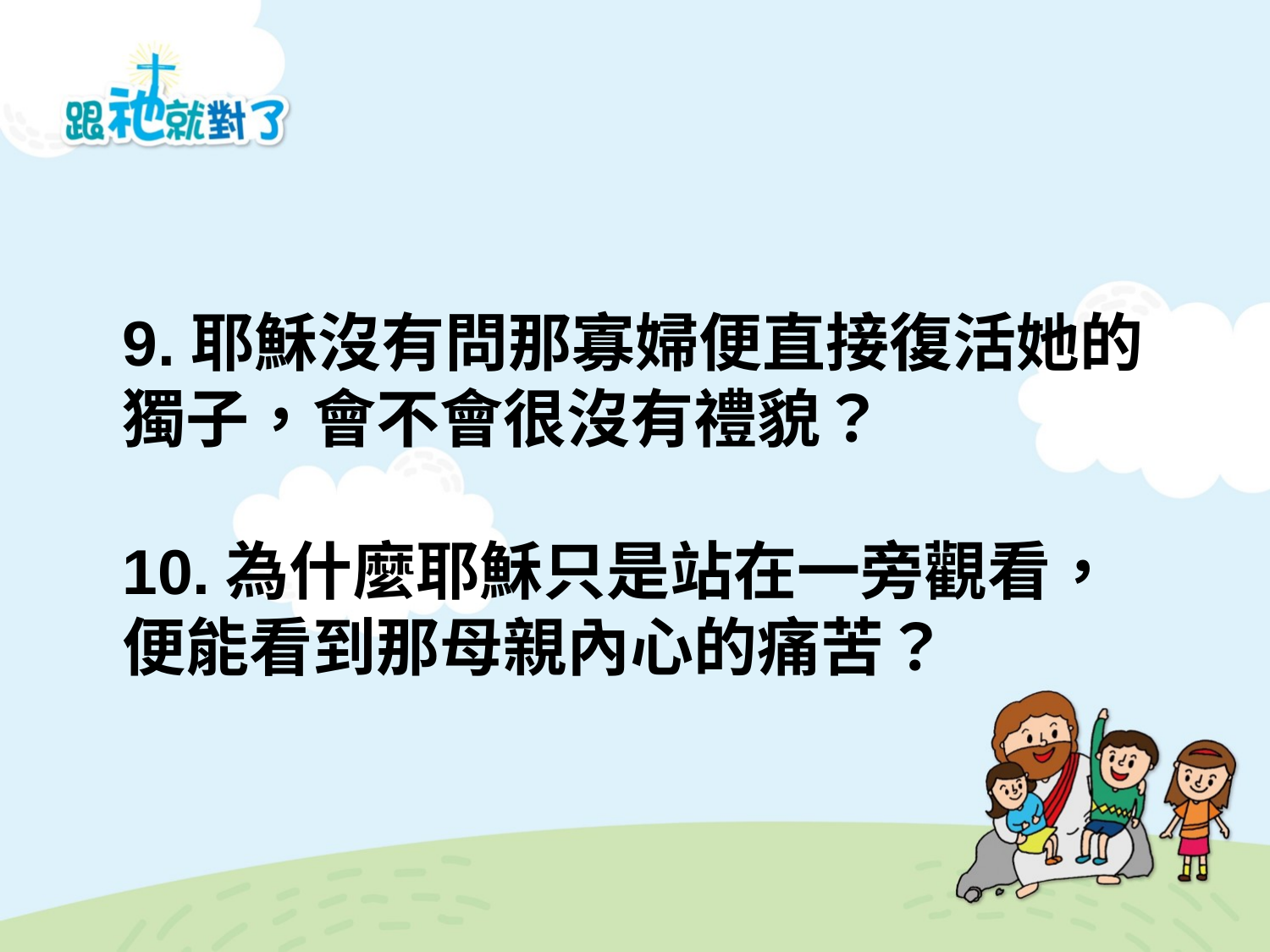

9.耶穌沒有問那寡婦便直接復活她的獨子，會不會很沒有禮貌？

10.為什麼耶穌只是站在一旁觀看，便能看到那母親內心的痛苦？